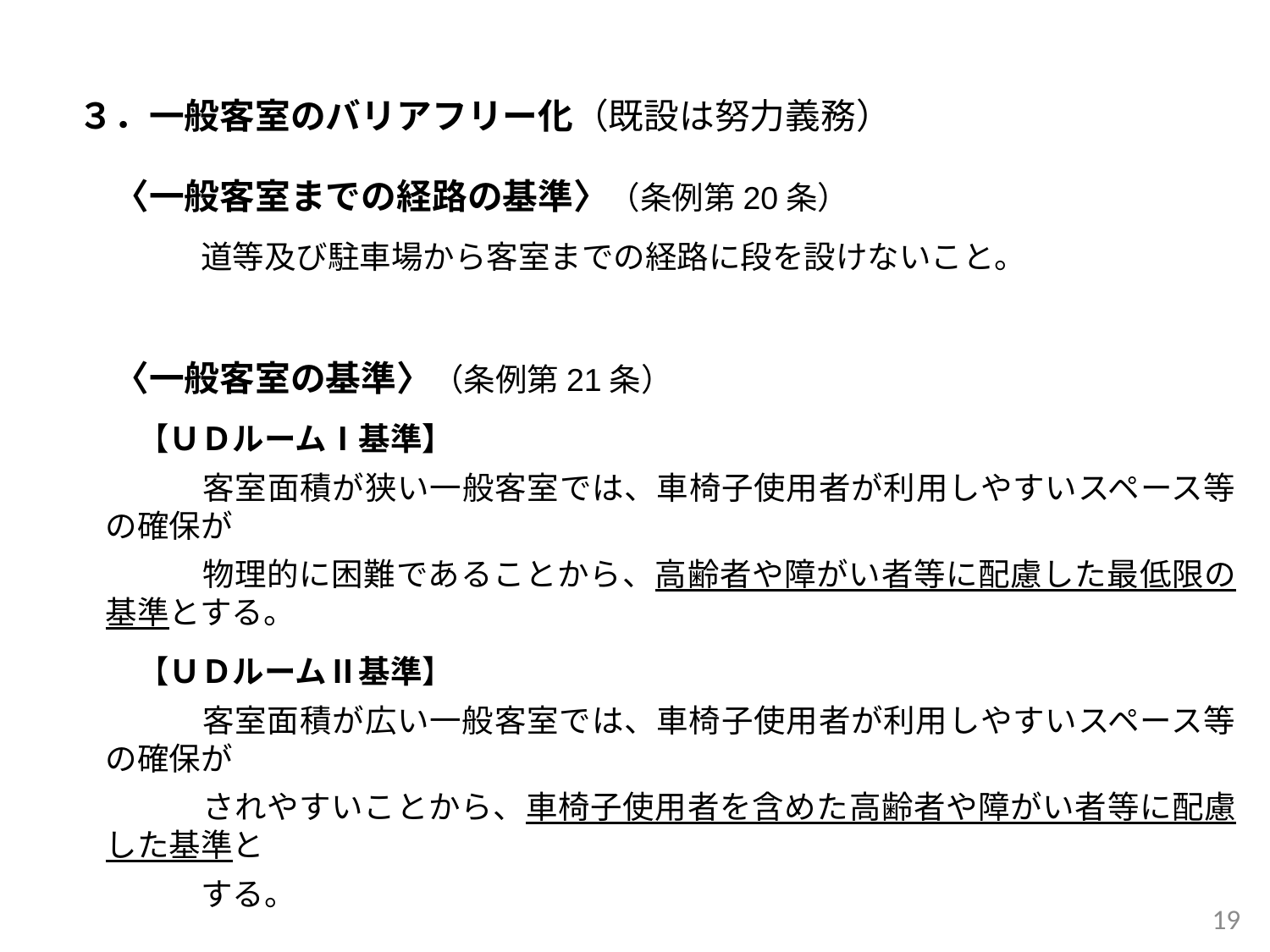

３．一般客室のバリアフリー化（既設は努力義務）

　　〈一般客室までの経路の基準〉（条例第20条）
　　　道等及び駐車場から客室までの経路に段を設けないこと。

　　〈一般客室の基準〉（条例第21条）
　【ＵＤルームⅠ基準】
　　　客室面積が狭い一般客室では、車椅子使用者が利用しやすいスペース等の確保が
　　　物理的に困難であることから、高齢者や障がい者等に配慮した最低限の基準とする。
　【ＵＤルームⅡ基準】
　　　客室面積が広い一般客室では、車椅子使用者が利用しやすいスペース等の確保が
　　　されやすいことから、車椅子使用者を含めた高齢者や障がい者等に配慮した基準と
　　　する。
19